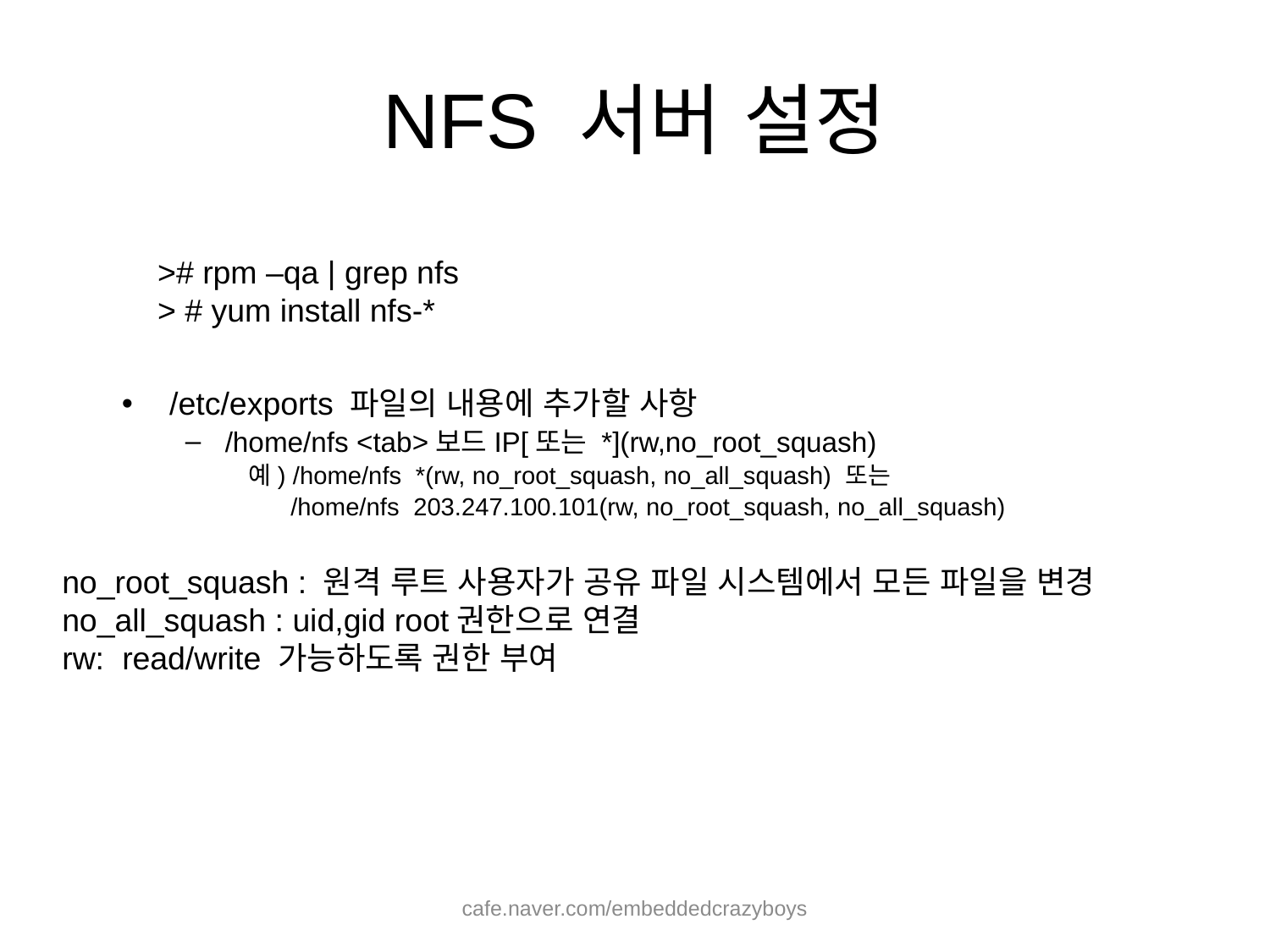

# NFS 서버 설정
># rpm –qa | grep nfs
> # yum install nfs-*

/etc/exports 파일의 내용에 추가할 사항
/home/nfs <tab>보드IP[또는 *](rw,no_root_squash)
예) /home/nfs  *(rw, no_root_squash, no_all_squash) 또는
      /home/nfs  203.247.100.101(rw, no_root_squash, no_all_squash)
no_root_squash : 원격 루트 사용자가 공유 파일 시스템에서 모든 파일을 변경
no_all_squash : uid,gid root권한으로 연결
rw:  read/write 가능하도록 권한 부여
cafe.naver.com/embeddedcrazyboys